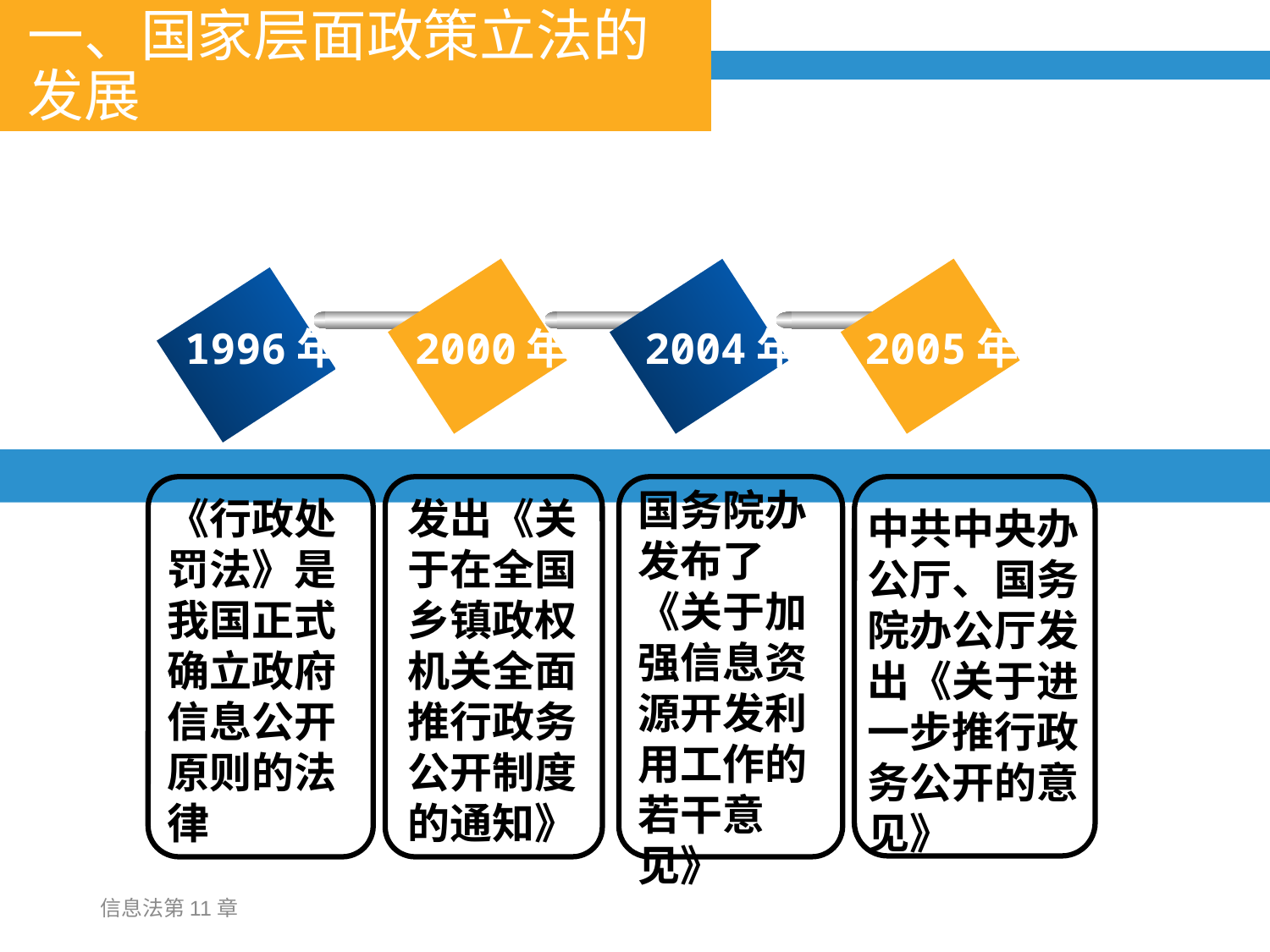

# 一、国家层面政策立法的发展

1996年
2000年
2004年
2005年

国务院办发布了《关于加强信息资源开发利用工作的若干意见》
《行政处罚法》是我国正式确立政府信息公开原则的法律
发出《关于在全国乡镇政权机关全面推行政务公开制度的通知》
中共中央办公厅、国务院办公厅发出《关于进一步推行政务公开的意见》
信息法第11章